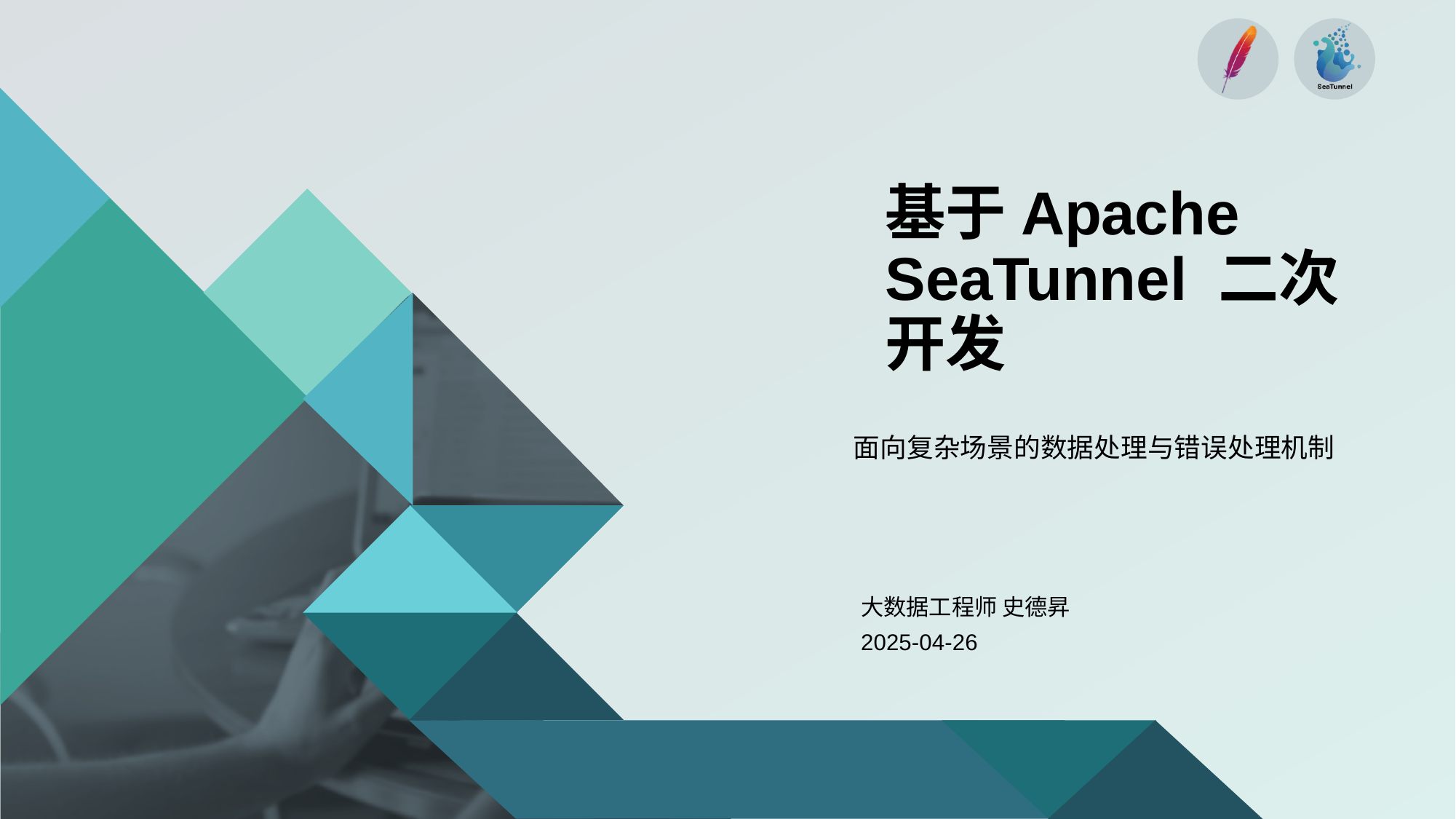

# 基于Apache SeaTunnel 二次开发
面向复杂场景的数据处理与错误处理机制
大数据工程师 史德昇
2025-04-26